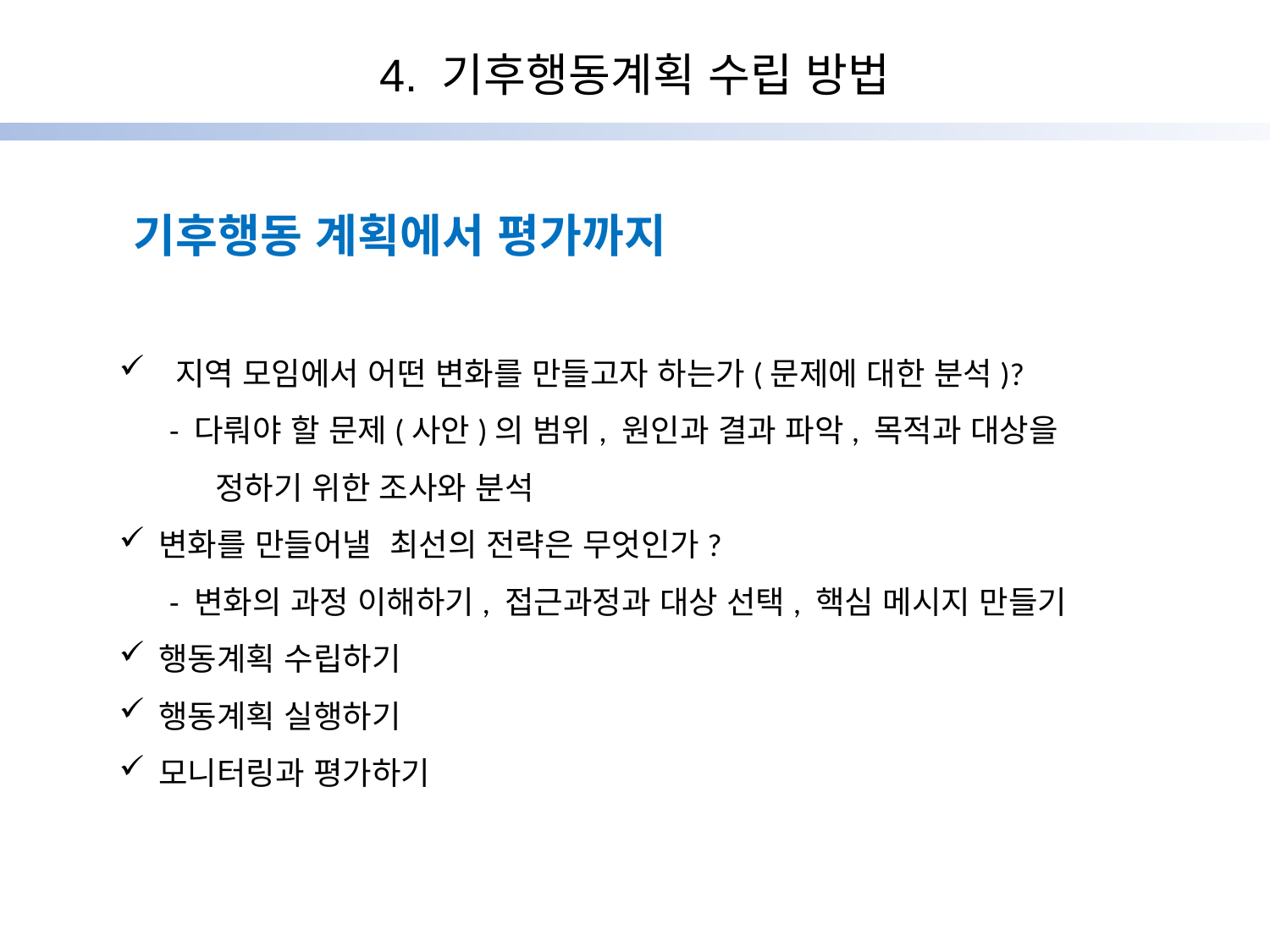

4. 기후행동계획 수립 방법

기후행동 계획에서 평가까지
 지역 모임에서 어떤 변화를 만들고자 하는가(문제에 대한 분석)?
       - 다뤄야 할 문제(사안)의 범위, 원인과 결과 파악, 목적과 대상을
          정하기 위한 조사와 분석
변화를 만들어낼  최선의 전략은 무엇인가?
       - 변화의 과정 이해하기, 접근과정과 대상 선택, 핵심 메시지 만들기
행동계획 수립하기
행동계획 실행하기
모니터링과 평가하기
1990
1995
2000
2005
2010
2013